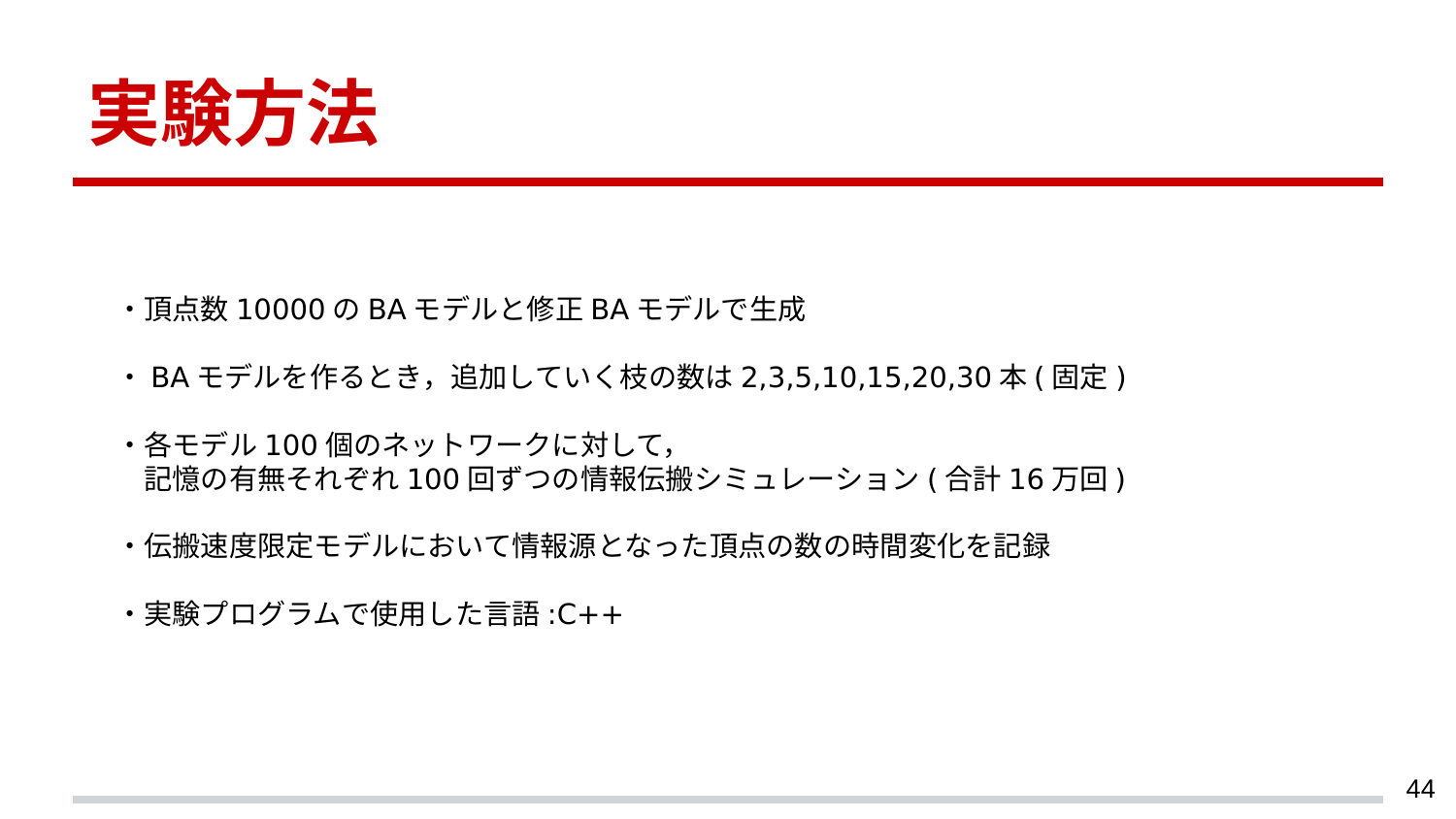

# 実験方法

・頂点数10000のBAモデルと修正BAモデルで生成

・BAモデルを作るとき，追加していく枝の数は2,3,5,10,15,20,30本(固定)

・各モデル100個のネットワークに対して，
　記憶の有無それぞれ100回ずつの情報伝搬シミュレーション(合計16万回)

・伝搬速度限定モデルにおいて情報源となった頂点の数の時間変化を記録

・実験プログラムで使用した言語:C++

44